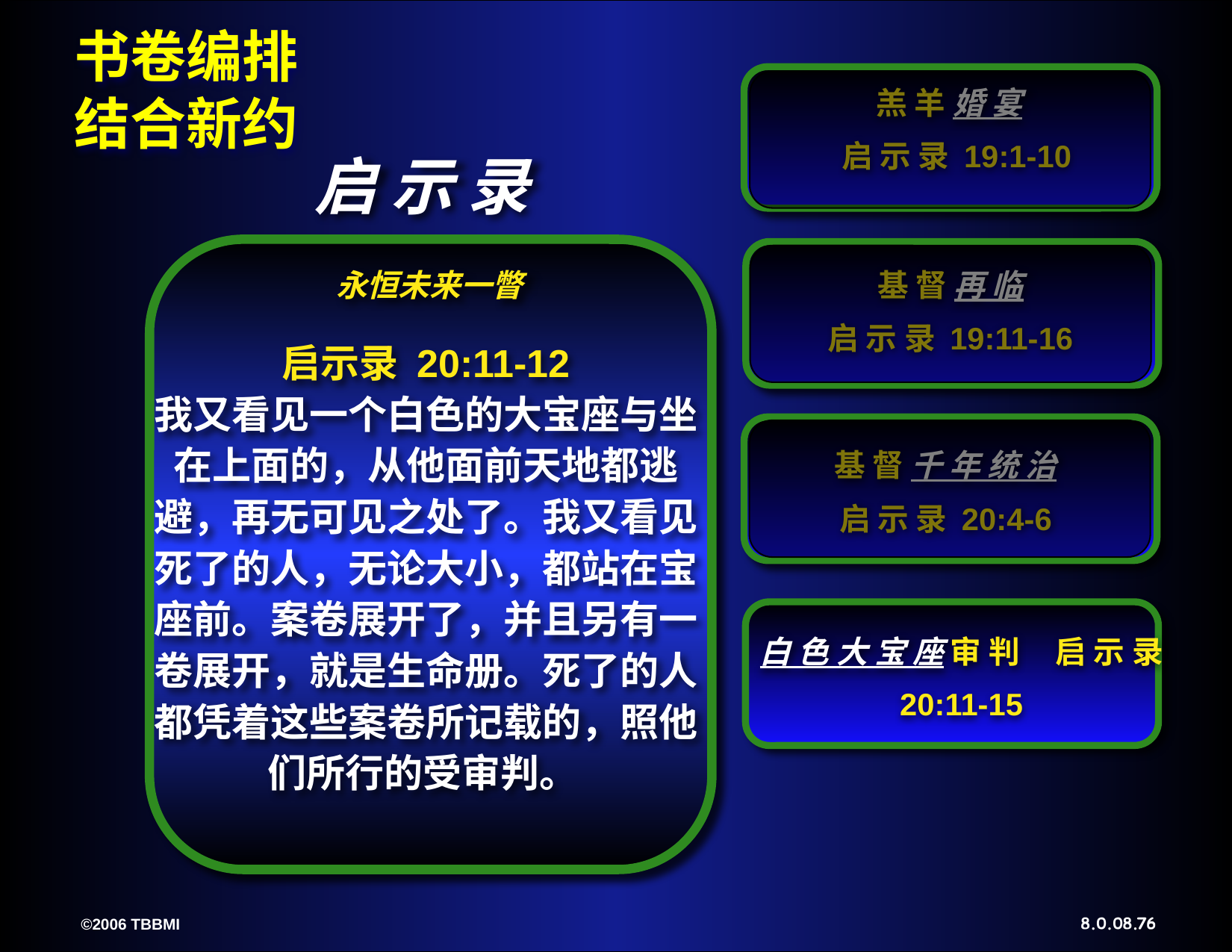

羔 羊 婚 宴
 启 示 录 19:1-10

启 示 录

基 督 再 临
启 示 录 19:11-16

永恒未来一瞥
启示录 20:11-12
我又看见一个白色的大宝座与坐在上面的，从他面前天地都逃避，再无可见之处了。我又看见死了的人，无论大小，都站在宝座前。案卷展开了，并且另有一卷展开，就是生命册。死了的人都凭着这些案卷所记载的，照他们所行的受审判。

基 督 千 年 统 治
启 示 录 20:4-6

白 色 大 宝 座 审 判     启 示 录 20:11-15

76